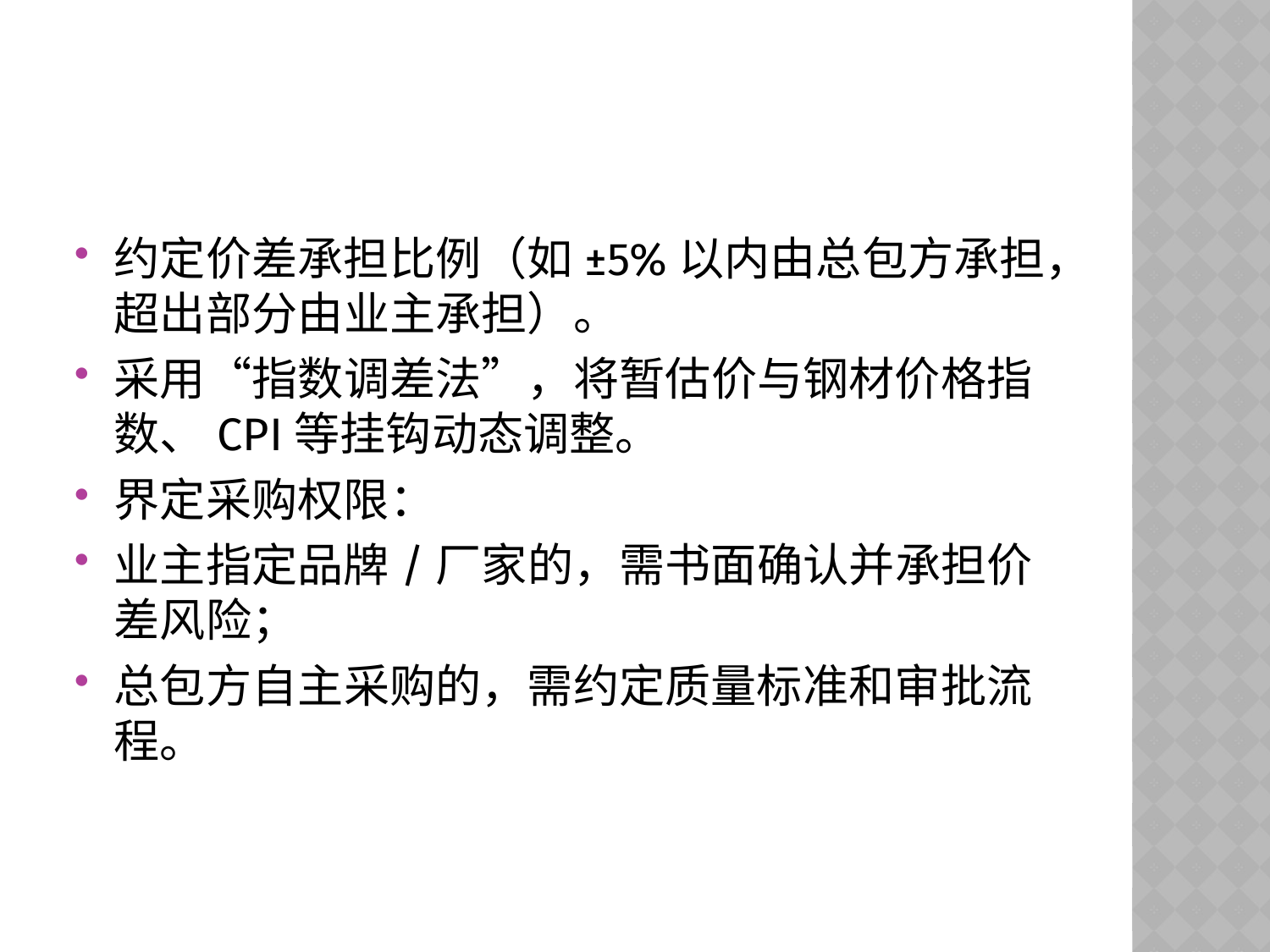

#
约定价差承担比例（如±5%以内由总包方承担，超出部分由业主承担）。
采用“指数调差法”，将暂估价与钢材价格指数、CPI等挂钩动态调整。
界定采购权限：
业主指定品牌/厂家的，需书面确认并承担价差风险；
总包方自主采购的，需约定质量标准和审批流程。